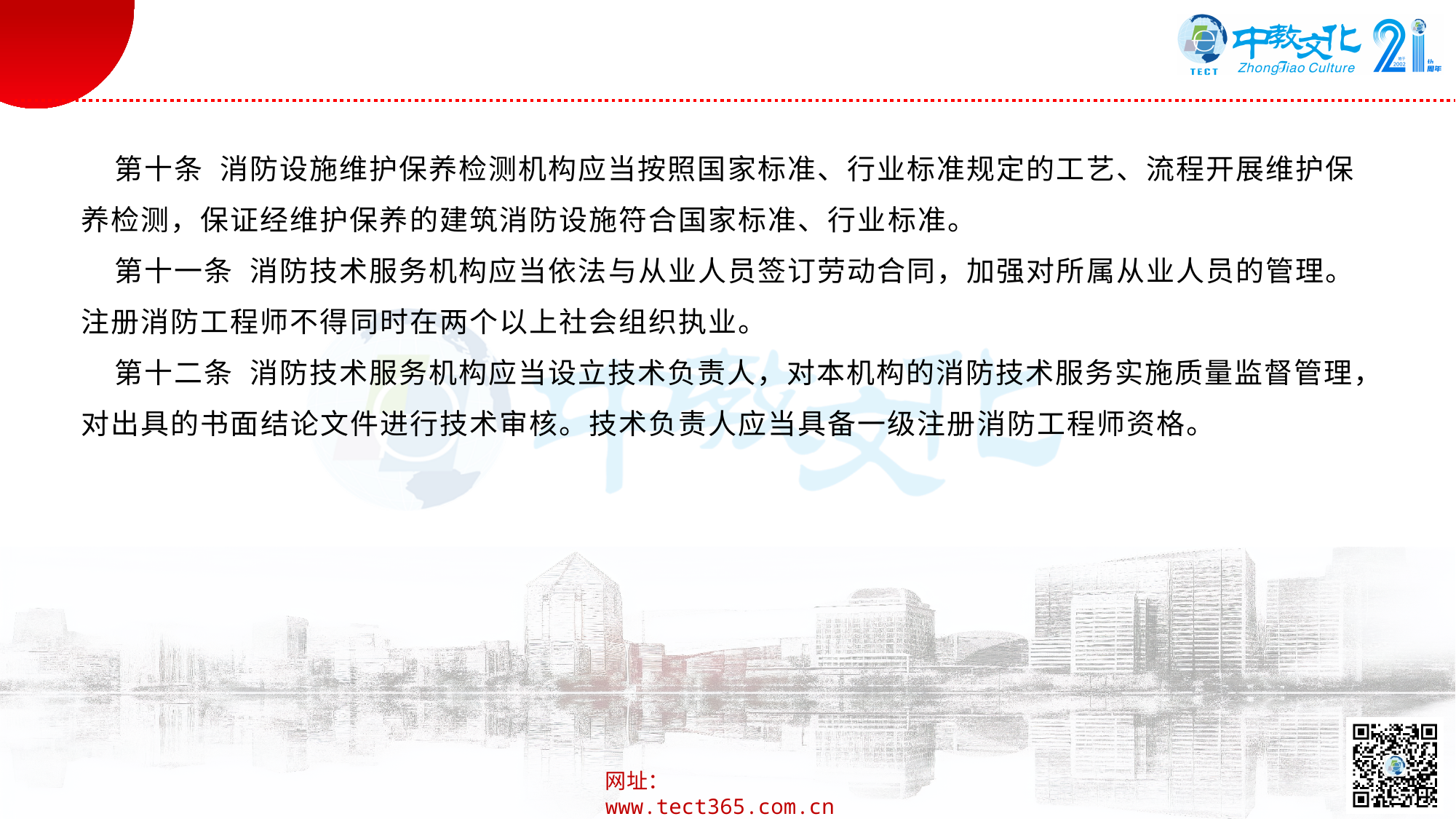

第十条  消防设施维护保养检测机构应当按照国家标准、行业标准规定的工艺、流程开展维护保养检测，保证经维护保养的建筑消防设施符合国家标准、行业标准。
第十一条  消防技术服务机构应当依法与从业人员签订劳动合同，加强对所属从业人员的管理。注册消防工程师不得同时在两个以上社会组织执业。
第十二条  消防技术服务机构应当设立技术负责人，对本机构的消防技术服务实施质量监督管理，对出具的书面结论文件进行技术审核。技术负责人应当具备一级注册消防工程师资格。